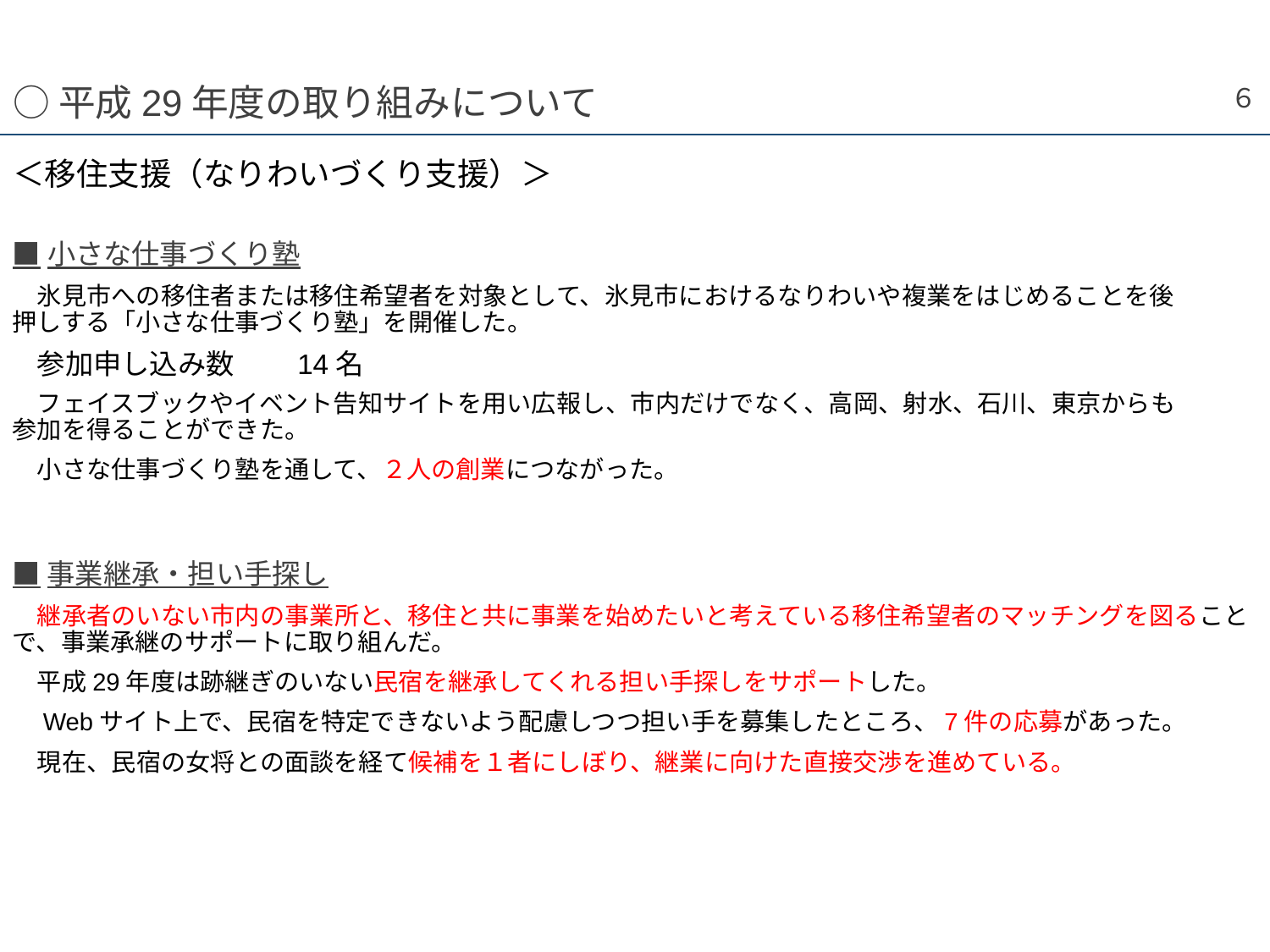

６
# ○平成29年度の取り組みについて
＜移住支援（なりわいづくり支援）＞

■小さな仕事づくり塾
　氷見市への移住者または移住希望者を対象として、氷見市におけるなりわいや複業をはじめることを後押しする「小さな仕事づくり塾」を開催した。
　参加申し込み数　　14名
　フェイスブックやイベント告知サイトを用い広報し、市内だけでなく、高岡、射水、石川、東京からも
参加を得ることができた。
　小さな仕事づくり塾を通して、２人の創業につながった。
■事業継承・担い手探し
　継承者のいない市内の事業所と、移住と共に事業を始めたいと考えている移住希望者のマッチングを図ることで、事業承継のサポートに取り組んだ。
　平成29年度は跡継ぎのいない民宿を継承してくれる担い手探しをサポートした。
　Webサイト上で、民宿を特定できないよう配慮しつつ担い手を募集したところ、7件の応募があった。
　現在、民宿の女将との面談を経て候補を１者にしぼり、継業に向けた直接交渉を進めている。